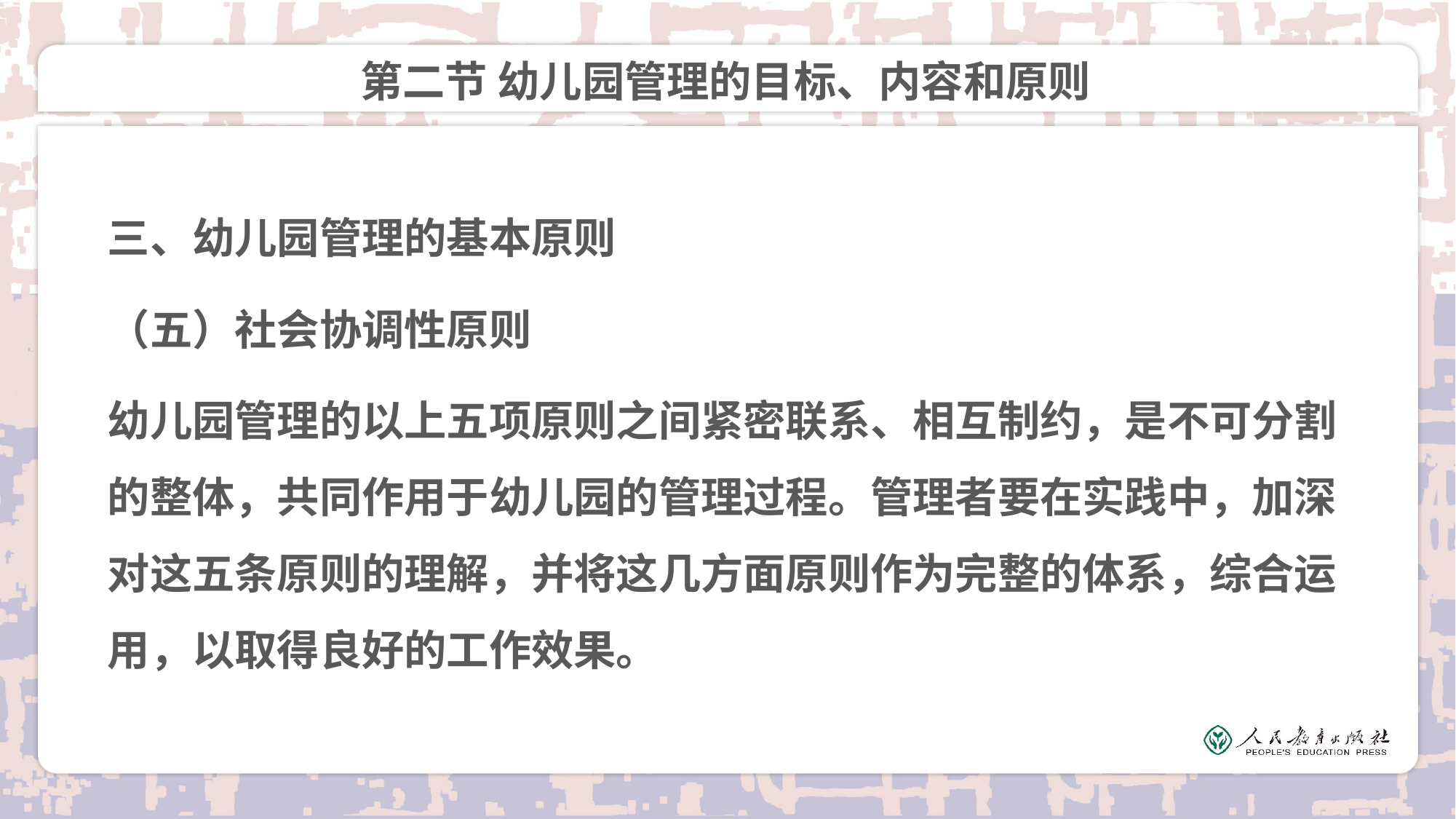

# 第二节 幼儿园管理的目标、内容和原则
三、幼儿园管理的基本原则
（五）社会协调性原则
幼儿园管理的以上五项原则之间紧密联系、相互制约，是不可分割的整体，共同作用于幼儿园的管理过程。管理者要在实践中，加深对这五条原则的理解，并将这几方面原则作为完整的体系，综合运用，以取得良好的工作效果。